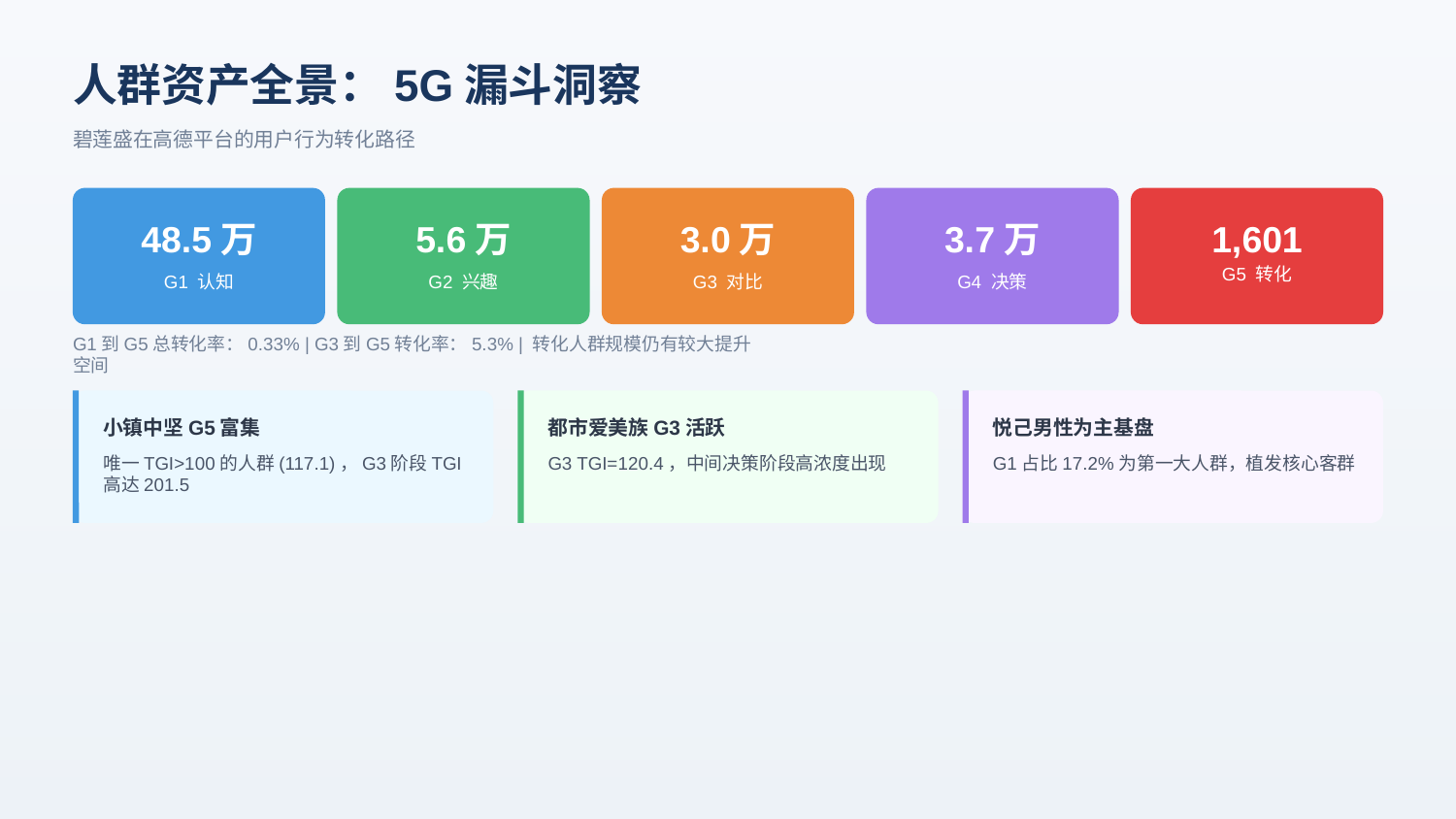

人群资产全景：5G漏斗洞察
碧莲盛在高德平台的用户行为转化路径

48.5万
5.6万
3.0万
3.7万
1,601
G5 转化
G1 认知
G2 兴趣
G3 对比
G4 决策
G1到G5总转化率：0.33% | G3到G5转化率：5.3% | 转化人群规模仍有较大提升空间

小镇中坚G5富集
都市爱美族G3活跃
悦己男性为主基盘
唯一TGI>100的人群(117.1)，G3阶段TGI高达201.5
G3 TGI=120.4，中间决策阶段高浓度出现
G1占比17.2%为第一大人群，植发核心客群